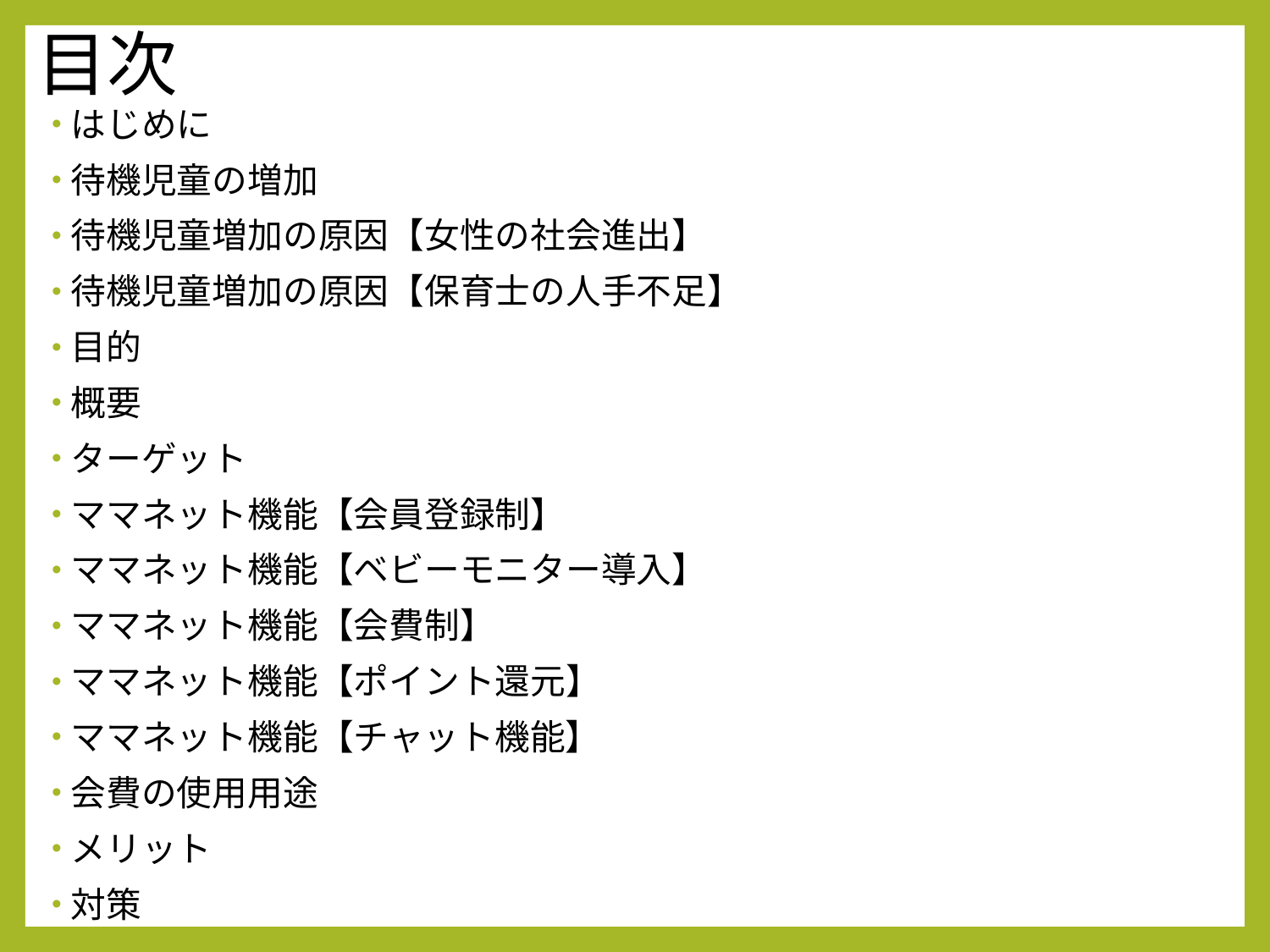

# 目次
はじめに
待機児童の増加
待機児童増加の原因【女性の社会進出】
待機児童増加の原因【保育士の人手不足】
目的
概要
ターゲット
ママネット機能【会員登録制】
ママネット機能【ベビーモニター導入】
ママネット機能【会費制】
ママネット機能【ポイント還元】
ママネット機能【チャット機能】
会費の使用用途
メリット
対策